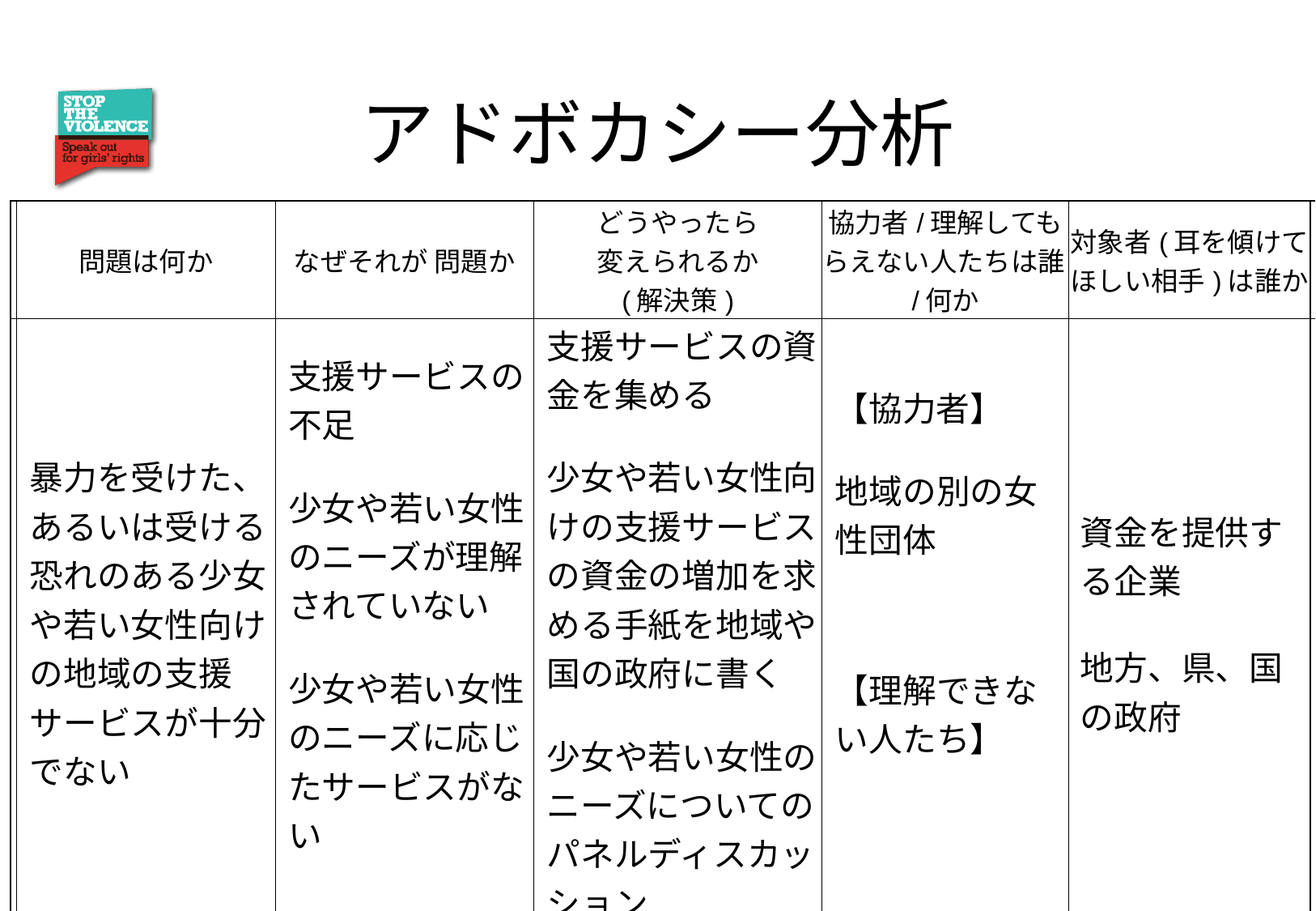

# アドボカシー分析
|  |  |  |  |  |  |  |
| --- | --- | --- | --- | --- | --- | --- |
|  | 問題は何か | なぜそれが 問題か | どうやったら 変えられるか (解決策) | 協力者/理解してもらえない人たちは誰/何か | 対象者(耳を傾けてほしい相手)は誰か |  |
|  | 暴力を受けた、あるいは受ける恐れのある少女や若い女性向けの地域の支援サービスが十分でない | 支援サービスの不足 少女や若い女性のニーズが理解されていない 少女や若い女性のニーズに応じたサービスがない | 支援サービスの資金を集める 少女や若い女性向けの支援サービスの資金の増加を求める手紙を地域や国の政府に書く 少女や若い女性のニーズについてのパネルディスカッション | 【協力者】 地域の別の女性団体 【理解できない人たち】 | 資金を提供する企業 地方、県、国の政府 |  |